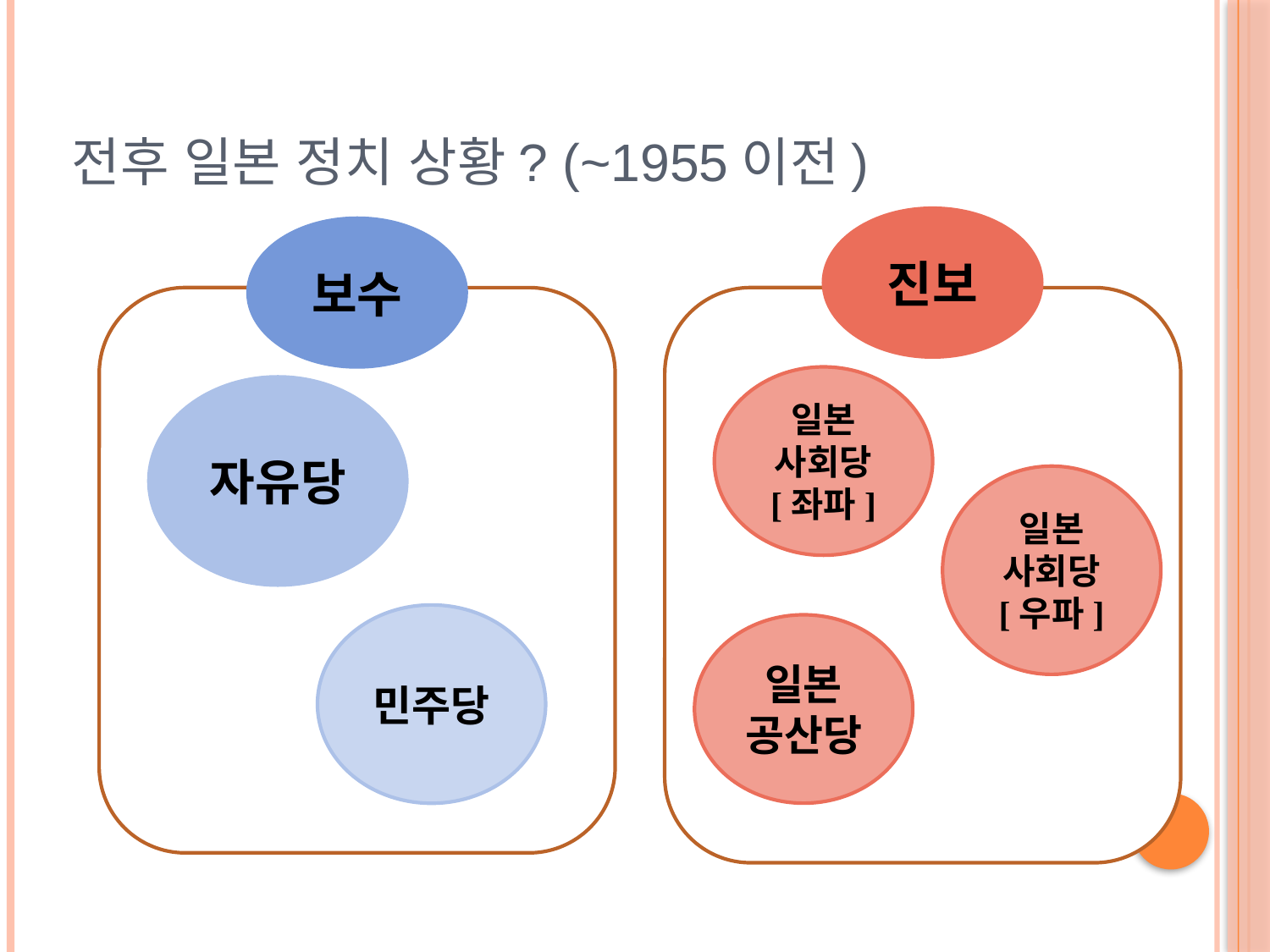

# 전후 일본 정치 상황? (~1955이전)
진보
보수

일본
사회당
[좌파]
자유당
일본
사회당
[우파]
민주당
일본
공산당